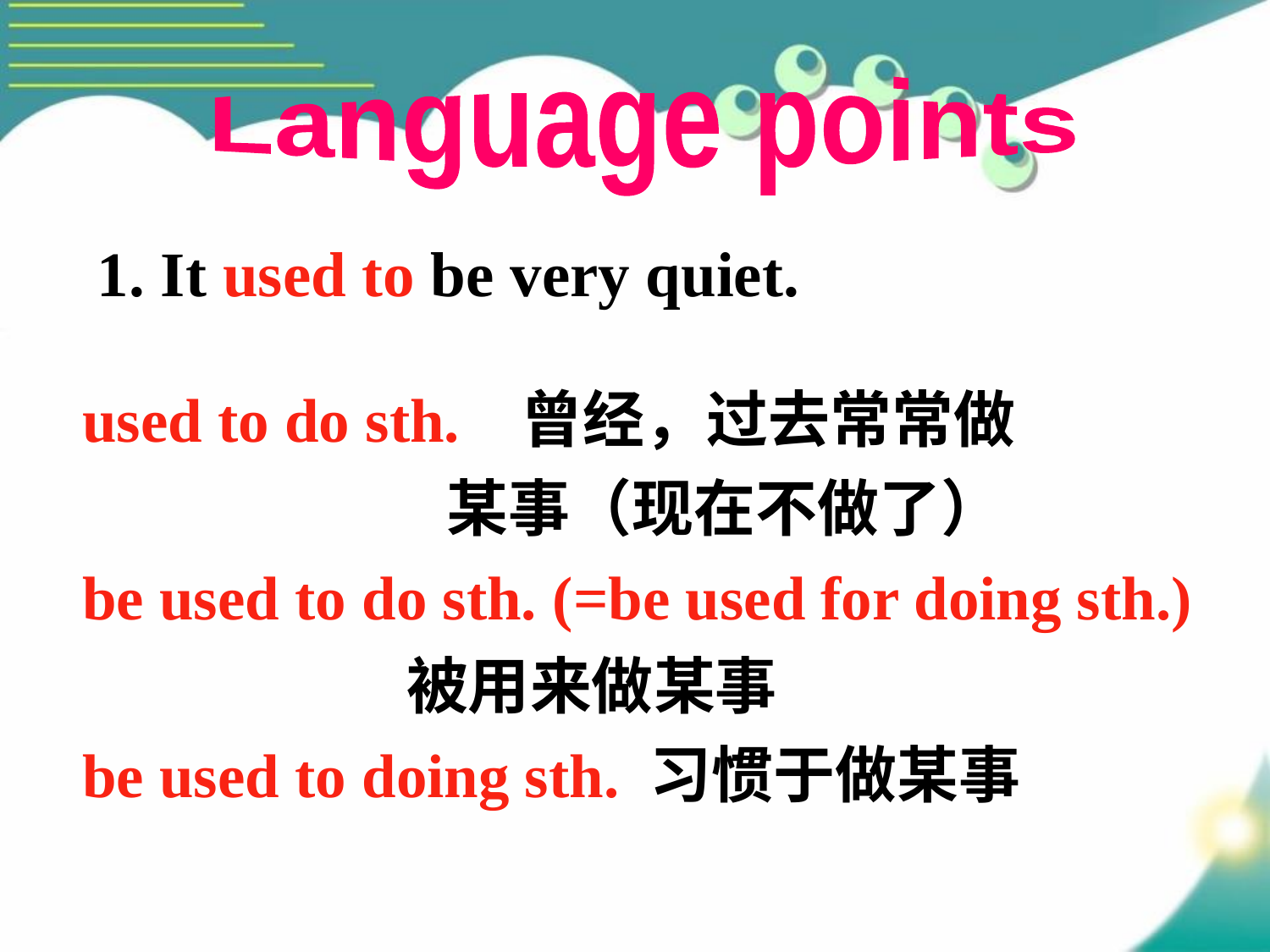

Language points
1. It used to be very quiet.
used to do sth.   曾经，过去常常做
                         某事（现在不做了）
be used to do sth. (=be used for doing sth.)                     被用来做某事
be used to doing sth. 习惯于做某事